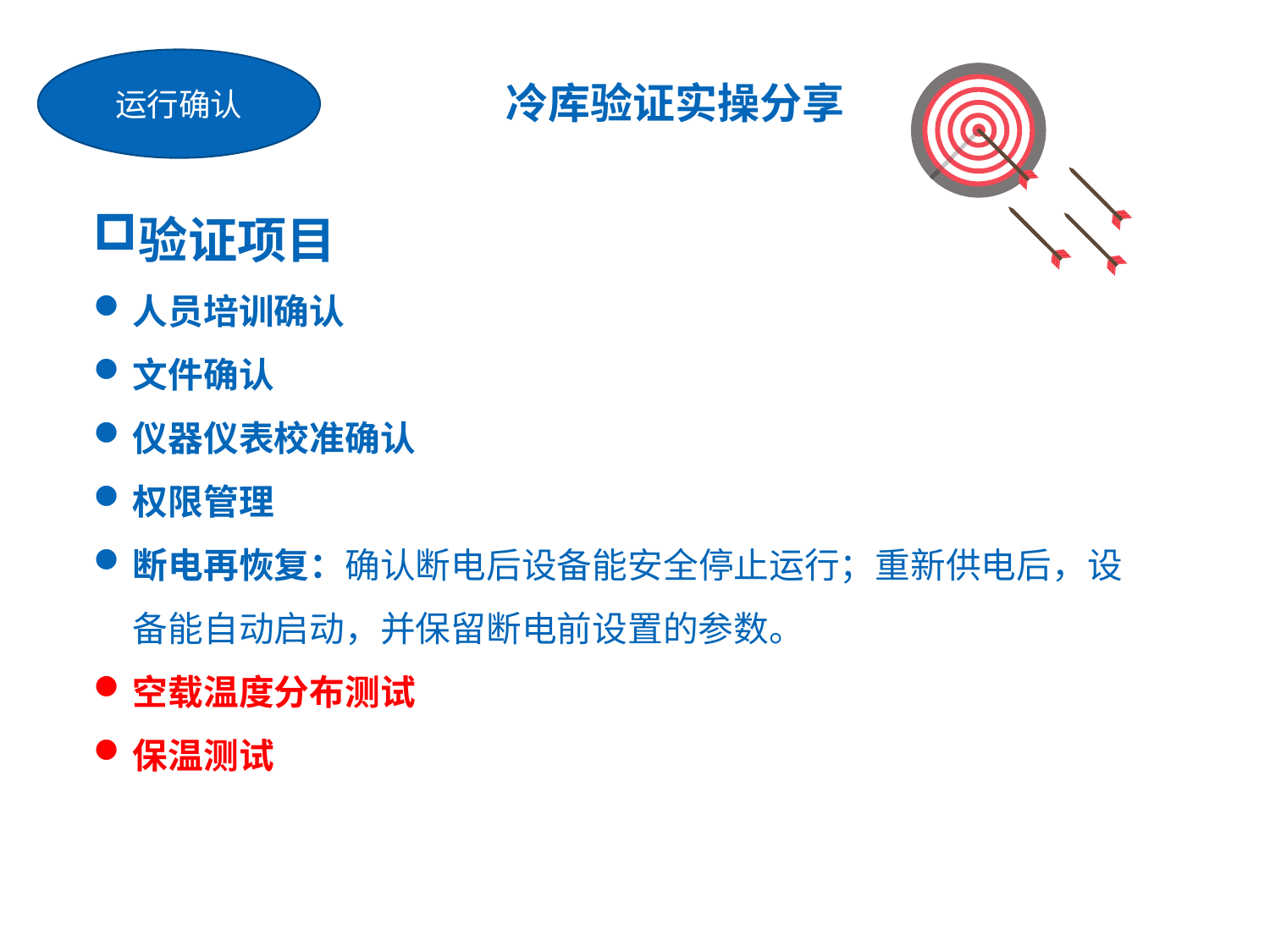

运行确认

冷库验证实操分享

验证项目
人员培训确认
文件确认
仪器仪表校准确认
权限管理
断电再恢复：确认断电后设备能安全停止运行；重新供电后，设备能自动启动，并保留断电前设置的参数。
空载温度分布测试
保温测试